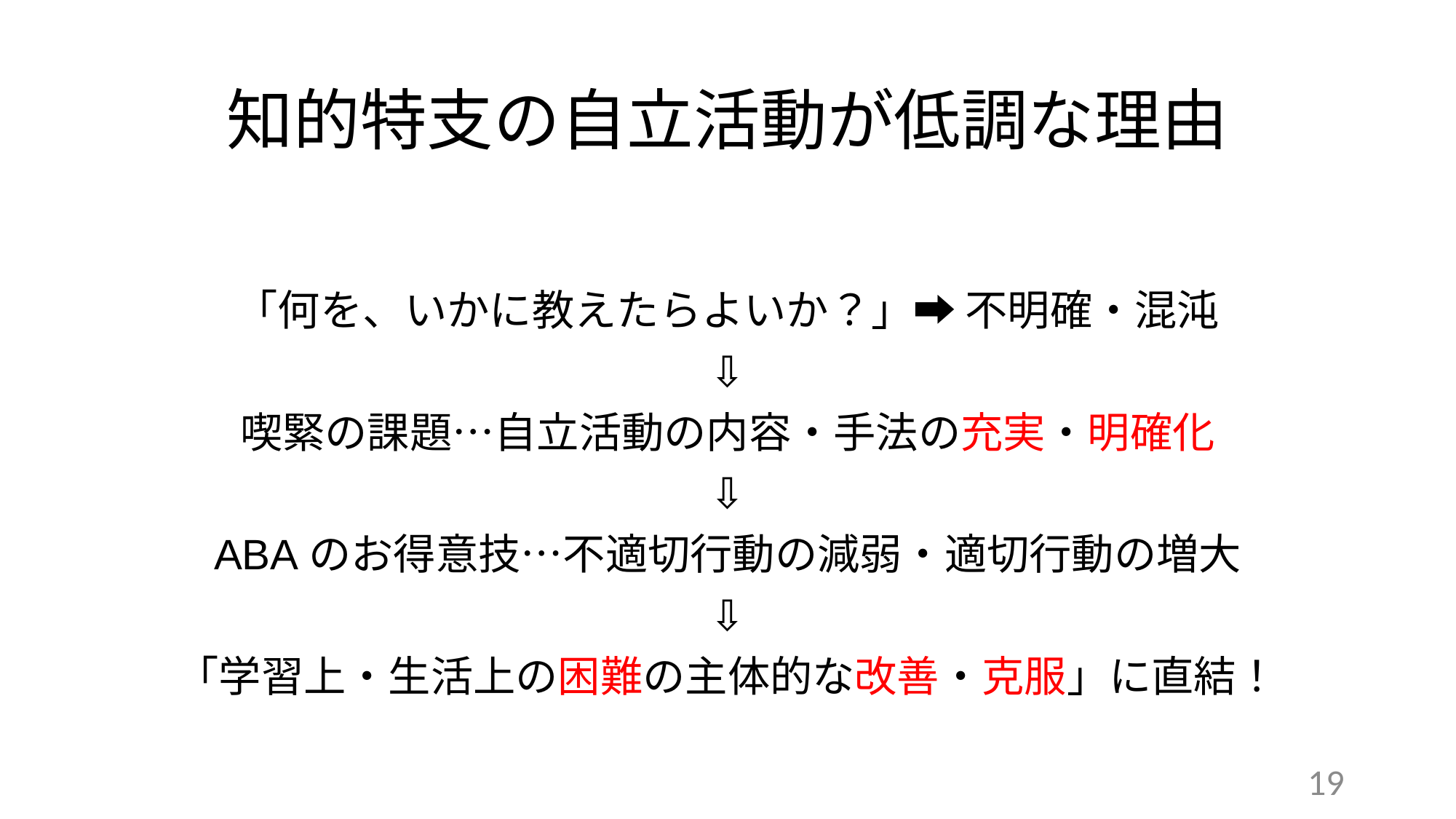

# 知的特支の自立活動が低調な理由

「何を、いかに教えたらよいか？」➡ 不明確・混沌
⇩
喫緊の課題…自立活動の内容・手法の充実・明確化
⇩
ABAのお得意技…不適切行動の減弱・適切行動の増大
⇩
「学習上・生活上の困難の主体的な改善・克服」に直結！
19